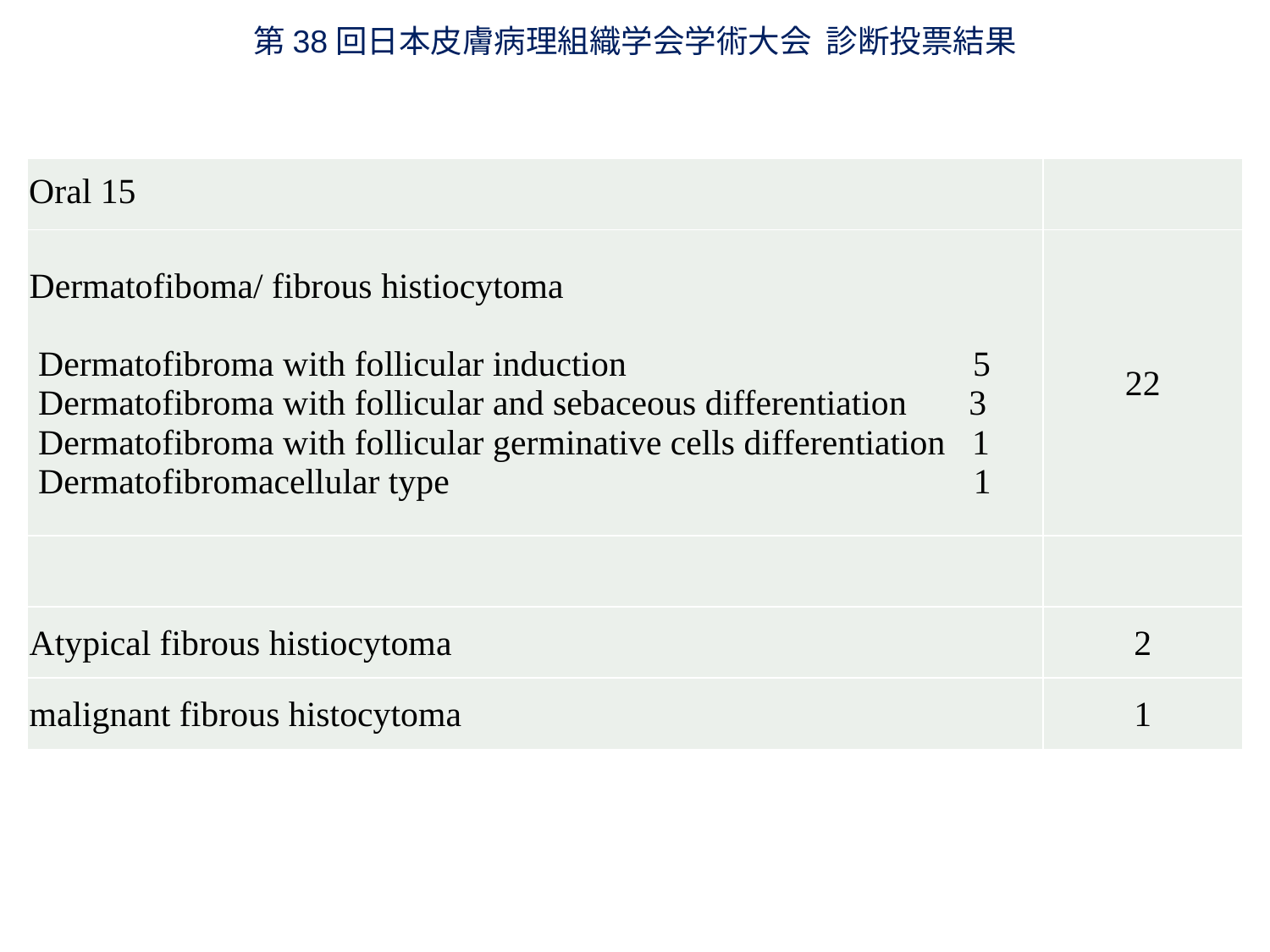

第38回日本皮膚病理組織学会学術大会  診断投票結果
| Oral 15 |  |
| --- | --- |
| Dermatofiboma/ fibrous histiocytoma Dermatofibroma with follicular induction 5 Dermatofibroma with follicular and sebaceous differentiation 3 Dermatofibroma with follicular germinative cells differentiation 1 Dermatofibromacellular type 1 | 22 |
|  |  |
| Atypical fibrous histiocytoma | 2 |
| malignant fibrous histocytoma | 1 |